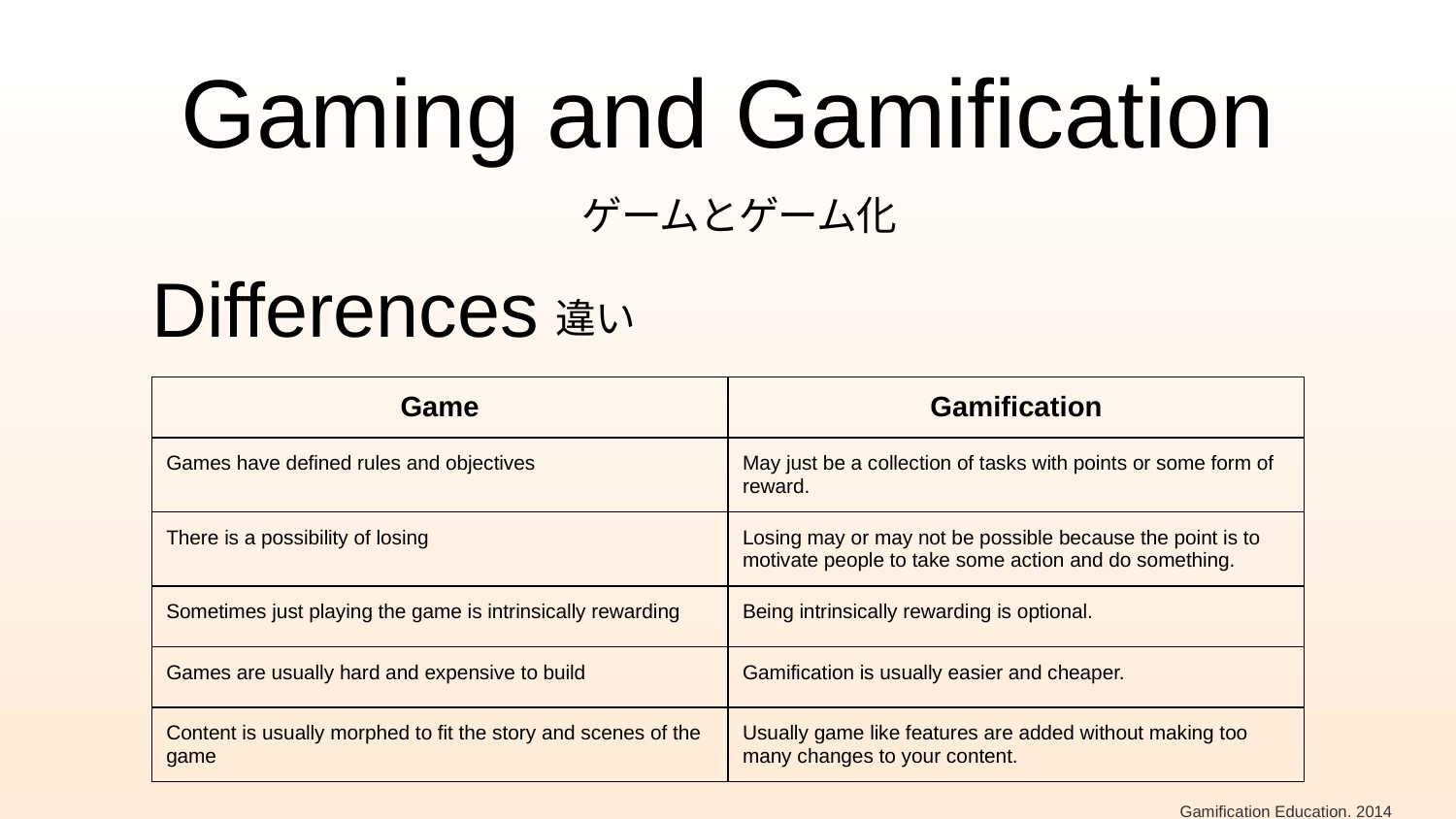

# Gaming and Gamification
ゲームとゲーム化
Differences
違い
| Game | Gamification |
| --- | --- |
| Games have defined rules and objectives | May just be a collection of tasks with points or some form of reward. |
| There is a possibility of losing | Losing may or may not be possible because the point is to motivate people to take some action and do something. |
| Sometimes just playing the game is intrinsically rewarding | Being intrinsically rewarding is optional. |
| Games are usually hard and expensive to build | Gamification is usually easier and cheaper. |
| Content is usually morphed to fit the story and scenes of the game | Usually game like features are added without making too many changes to your content. |
Gamification Education. 2014